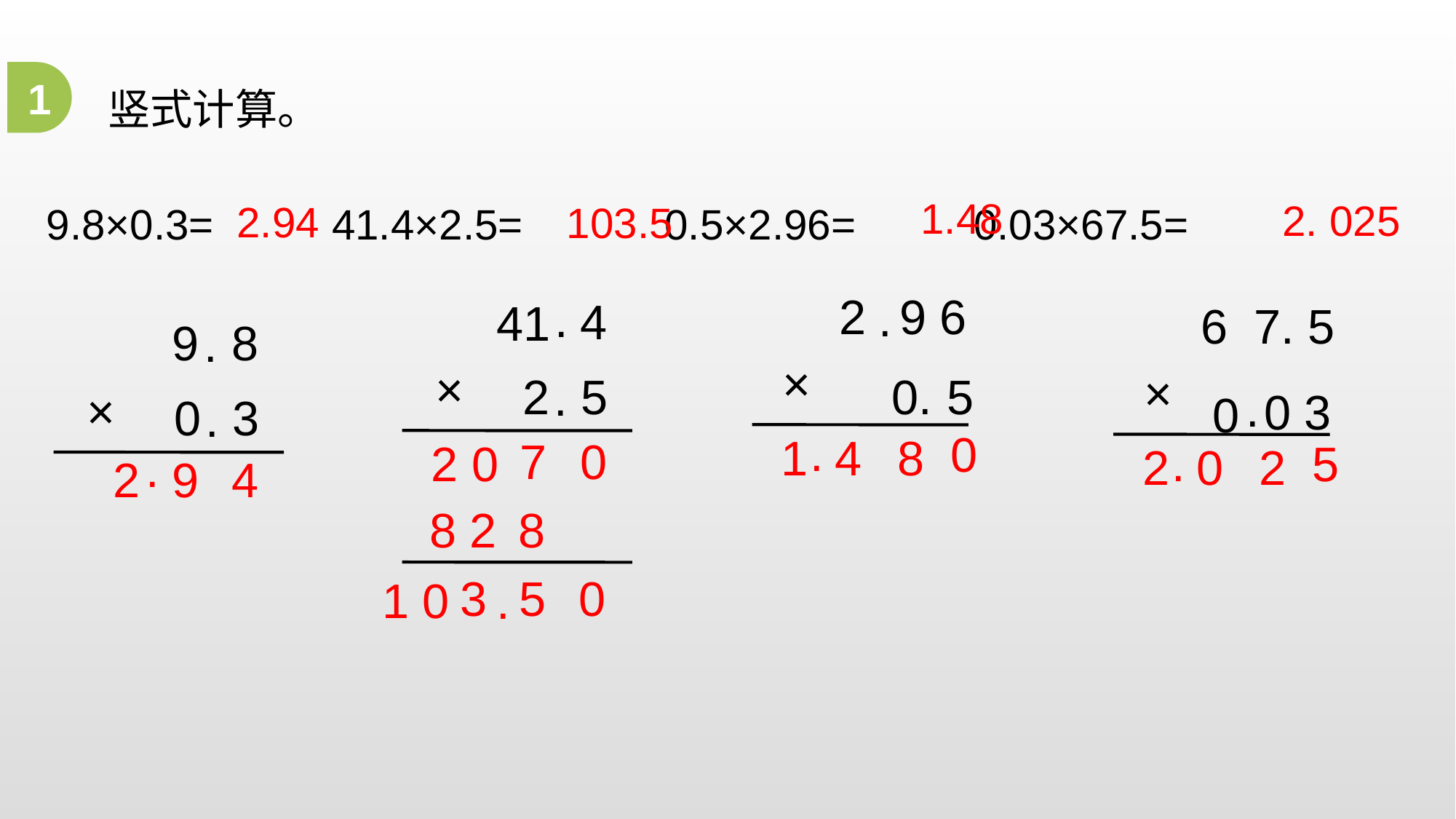

竖式计算。
1
1.48
2. 025
2.94
103.5
9.8×0.3=          41.4×2.5=            0.5×2.96=          0.03×67.5=
9 6
2
.
×
0
.
5
.
4
41
×
2
5
.
7. 5
6
×
.
0 3
0
9
8
.
×
0
3
.
.
0
1  4
8
7
0
2 0
.
5
2  0
2
.
2
9
4
8 2
8
3
5
0
1 0
.